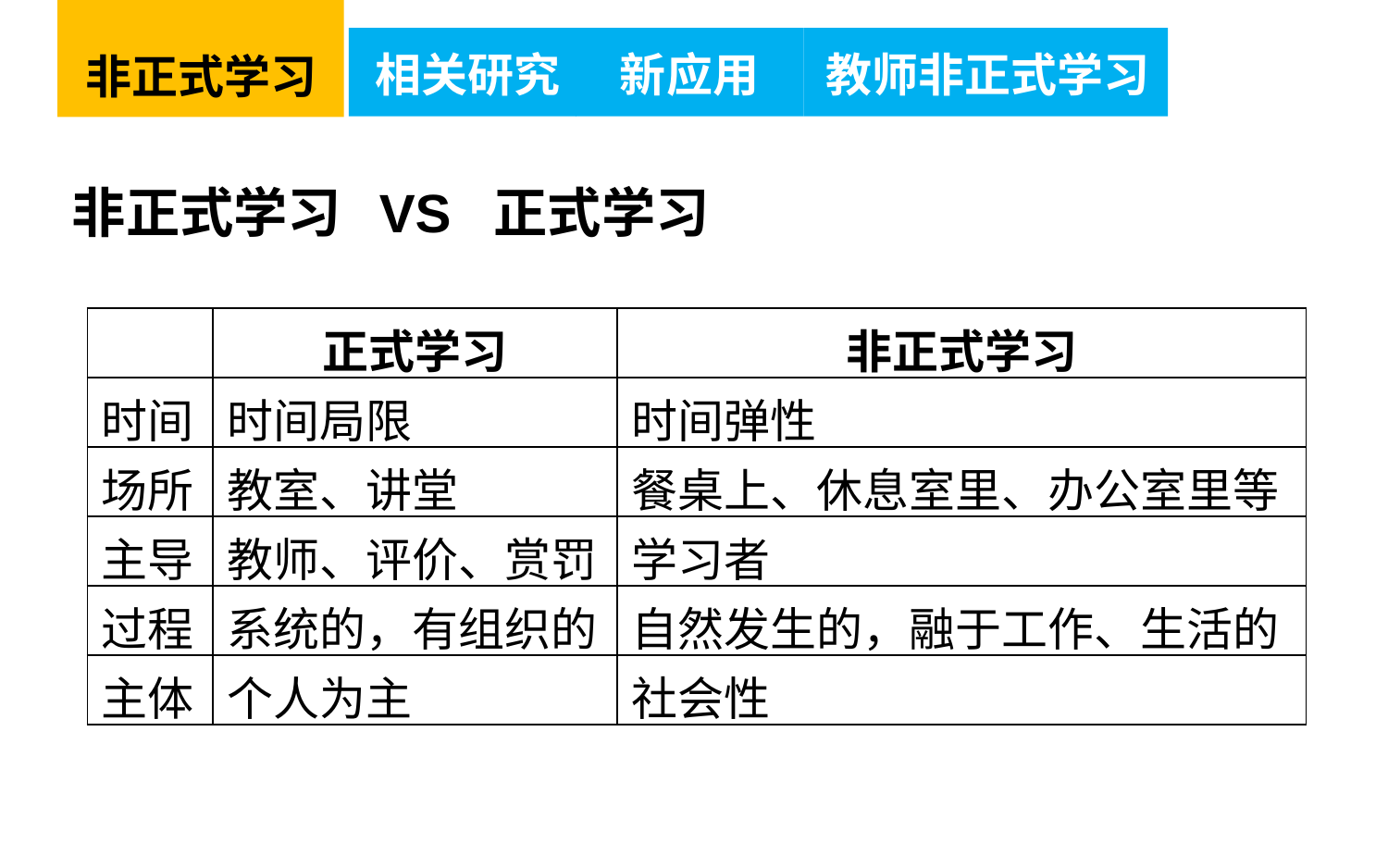

非正式学习  VS  正式学习
|  | 正式学习 | 非正式学习 |
| --- | --- | --- |
| 时间 | 时间局限 | 时间弹性 |
| 场所 | 教室、讲堂 | 餐桌上、休息室里、办公室里等 |
| 主导 | 教师、评价、赏罚 | 学习者 |
| 过程 | 系统的，有组织的 | 自然发生的，融于工作、生活的 |
| 主体 | 个人为主 | 社会性 |